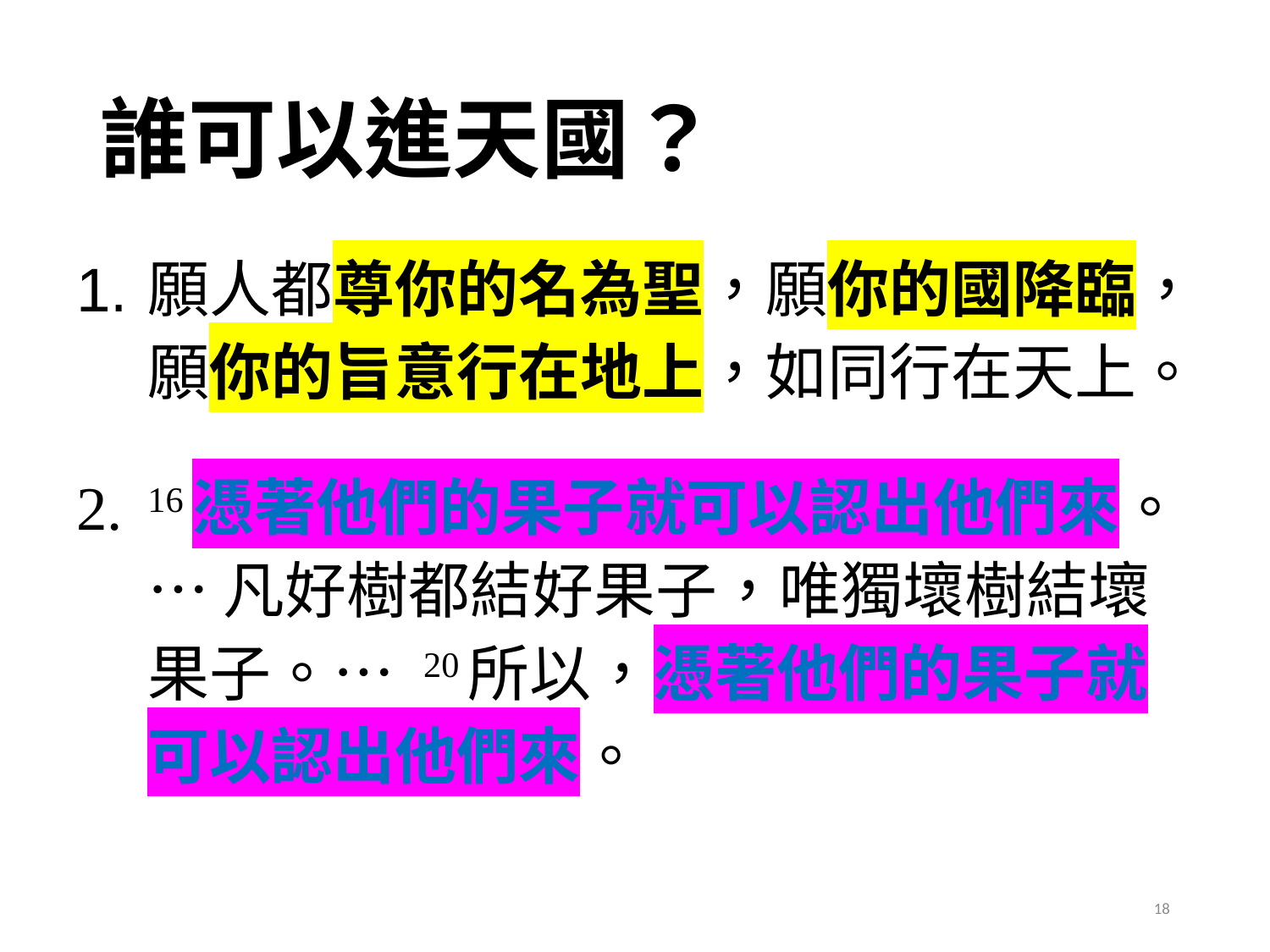

# 誰可以進天國？
願人都尊你的名為聖，願你的國降臨，願你的旨意行在地上，如同行在天上。
16憑著他們的果子就可以認出他們來。… 凡好樹都結好果子，唯獨壞樹結壞果子。… 20所以，憑著他們的果子就可以認出他們來。
18